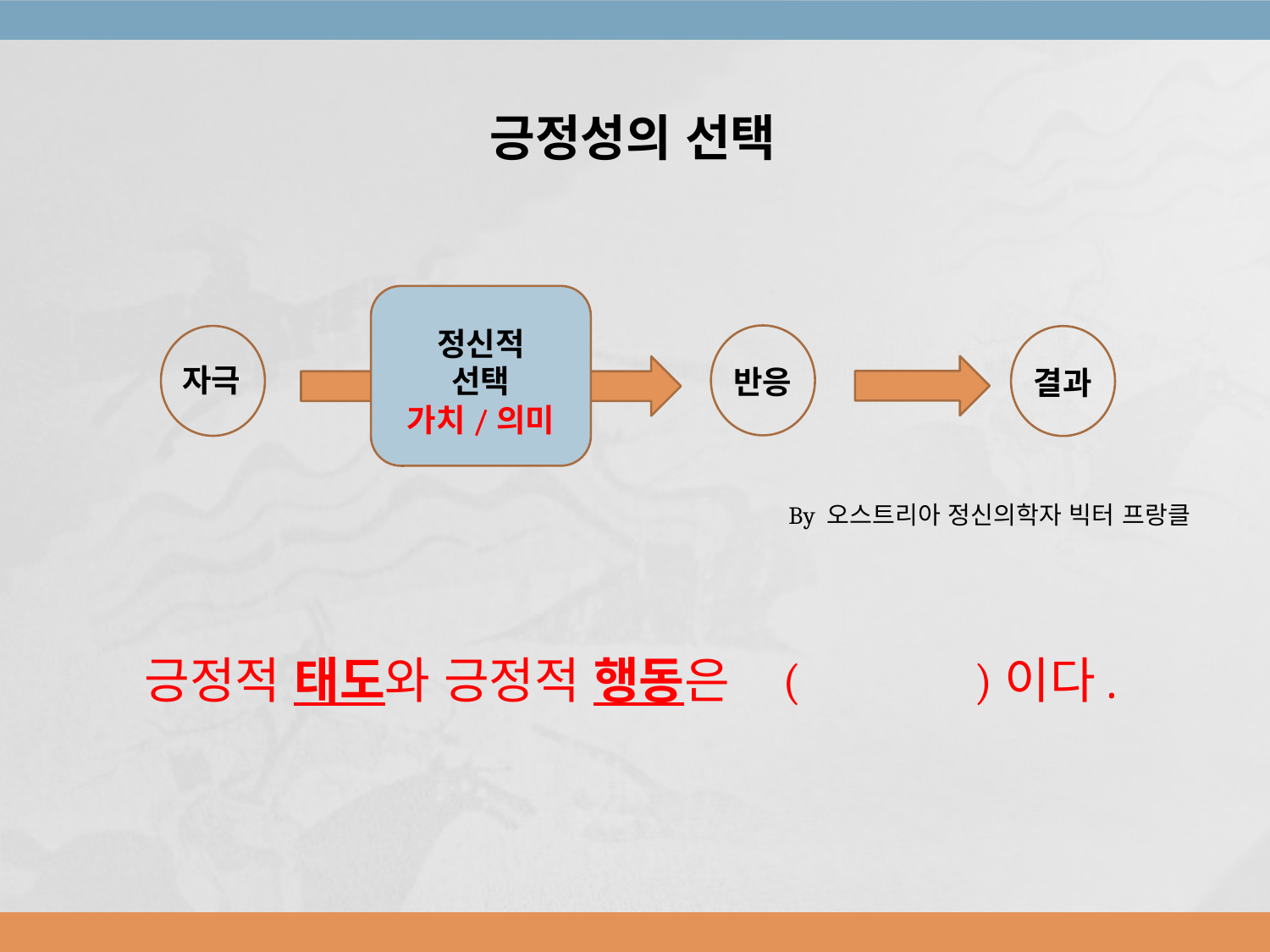

긍정성의 선택

정신적
선택
가치/의미

자극
반응

결과
By 오스트리아 정신의학자 빅터 프랑클
긍정적 태도와 긍정적 행동은   (                )이다.